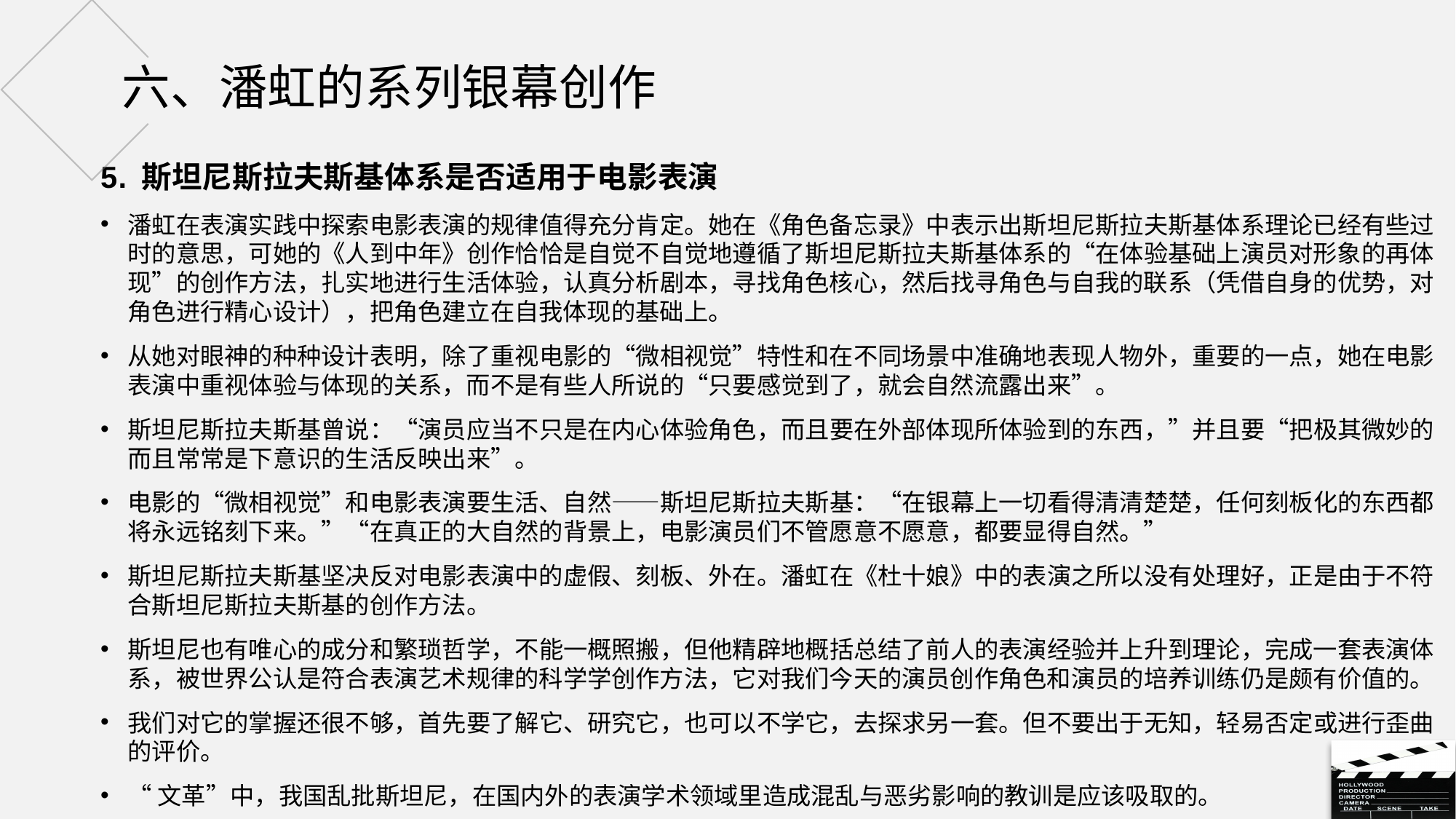

# 六、潘虹的系列银幕创作
斯坦尼斯拉夫斯基体系是否适用于电影表演
潘虹在表演实践中探索电影表演的规律值得充分肯定。她在《角色备忘录》中表示出斯坦尼斯拉夫斯基体系理论已经有些过时的意思，可她的《人到中年》创作恰恰是自觉不自觉地遵循了斯坦尼斯拉夫斯基体系的“在体验基础上演员对形象的再体现”的创作方法，扎实地进行生活体验，认真分析剧本，寻找角色核心，然后找寻角色与自我的联系（凭借自身的优势，对角色进行精心设计），把角色建立在自我体现的基础上。
从她对眼神的种种设计表明，除了重视电影的“微相视觉”特性和在不同场景中准确地表现人物外，重要的一点，她在电影表演中重视体验与体现的关系，而不是有些人所说的“只要感觉到了，就会自然流露出来”。
斯坦尼斯拉夫斯基曾说：“演员应当不只是在内心体验角色，而且要在外部体现所体验到的东西，”并且要“把极其微妙的而且常常是下意识的生活反映出来”。
电影的“微相视觉”和电影表演要生活、自然——斯坦尼斯拉夫斯基：“在银幕上一切看得清清楚楚，任何刻板化的东西都将永远铭刻下来。”“在真正的大自然的背景上，电影演员们不管愿意不愿意，都要显得自然。”
斯坦尼斯拉夫斯基坚决反对电影表演中的虚假、刻板、外在。潘虹在《杜十娘》中的表演之所以没有处理好，正是由于不符合斯坦尼斯拉夫斯基的创作方法。
斯坦尼也有唯心的成分和繁琐哲学，不能一概照搬，但他精辟地概括总结了前人的表演经验并上升到理论，完成一套表演体系，被世界公认是符合表演艺术规律的科学学创作方法，它对我们今天的演员创作角色和演员的培养训练仍是颇有价值的。
我们对它的掌握还很不够，首先要了解它、研究它，也可以不学它，去探求另一套。但不要出于无知，轻易否定或进行歪曲的评价。
“文革”中，我国乱批斯坦尼，在国内外的表演学术领域里造成混乱与恶劣影响的教训是应该吸取的。